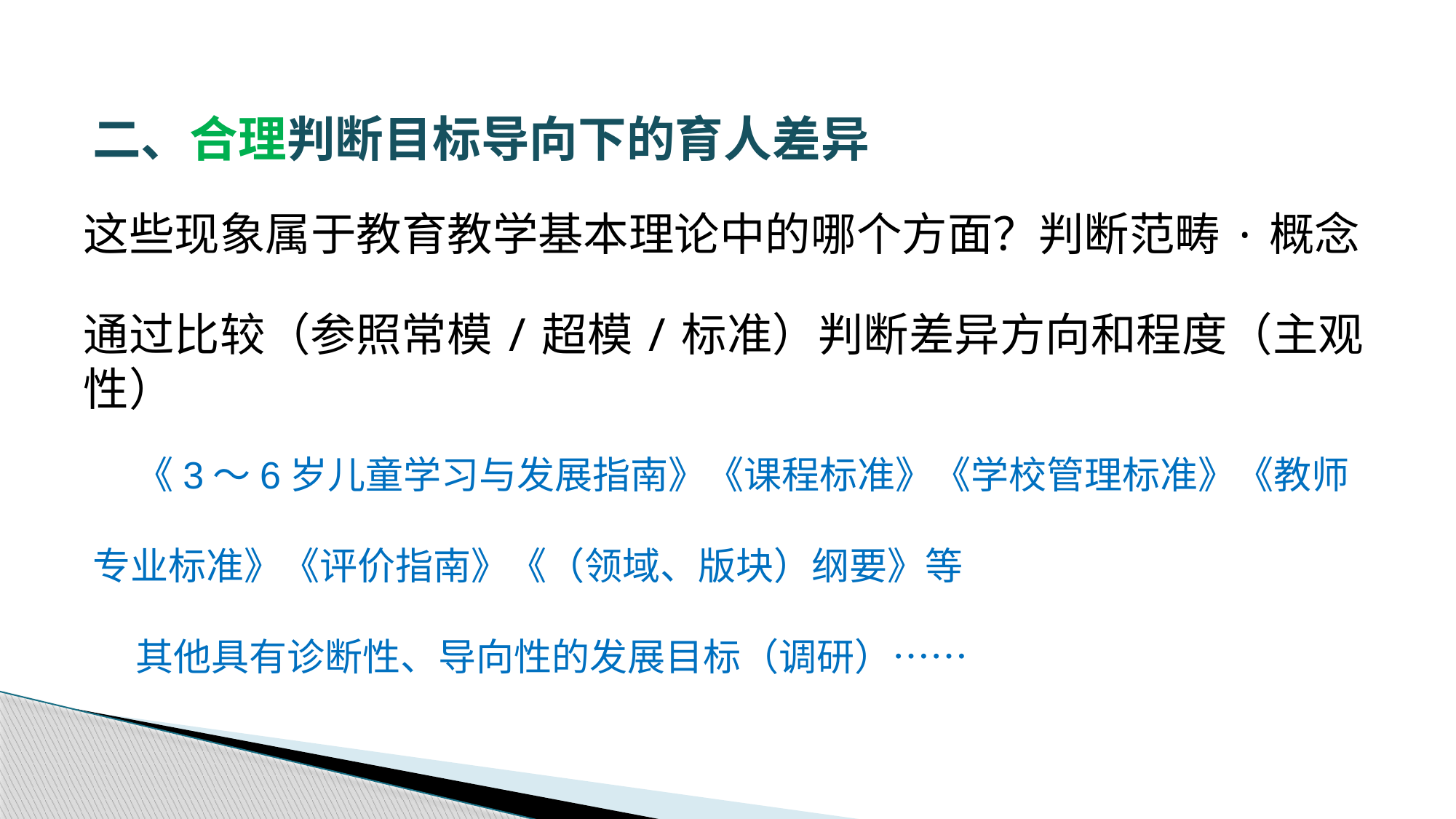

二、合理判断目标导向下的育人差异
这些现象属于教育教学基本理论中的哪个方面？判断范畴·概念
通过比较（参照常模/超模/标准）判断差异方向和程度（主观性）
    《3～6岁儿童学习与发展指南》《课程标准》《学校管理标准》《教师专业标准》《评价指南》《（领域、版块）纲要》等
    其他具有诊断性、导向性的发展目标（调研）……